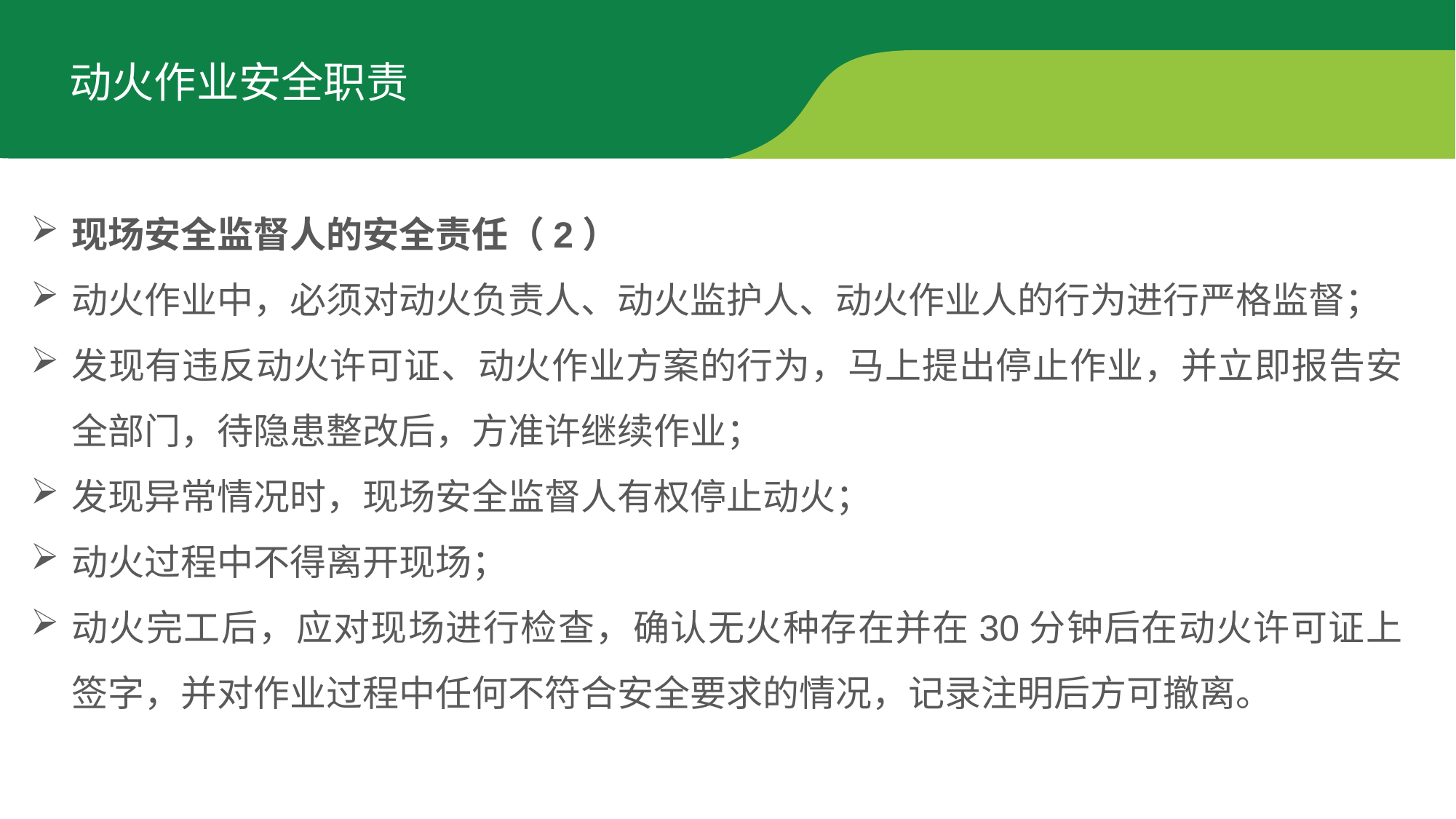

动火作业安全职责

现场安全监督人的安全责任（2）
动火作业中，必须对动火负责人、动火监护人、动火作业人的行为进行严格监督；
发现有违反动火许可证、动火作业方案的行为，马上提出停止作业，并立即报告安全部门，待隐患整改后，方准许继续作业；
发现异常情况时，现场安全监督人有权停止动火；
动火过程中不得离开现场；
动火完工后，应对现场进行检查，确认无火种存在并在30分钟后在动火许可证上签字，并对作业过程中任何不符合安全要求的情况，记录注明后方可撤离。